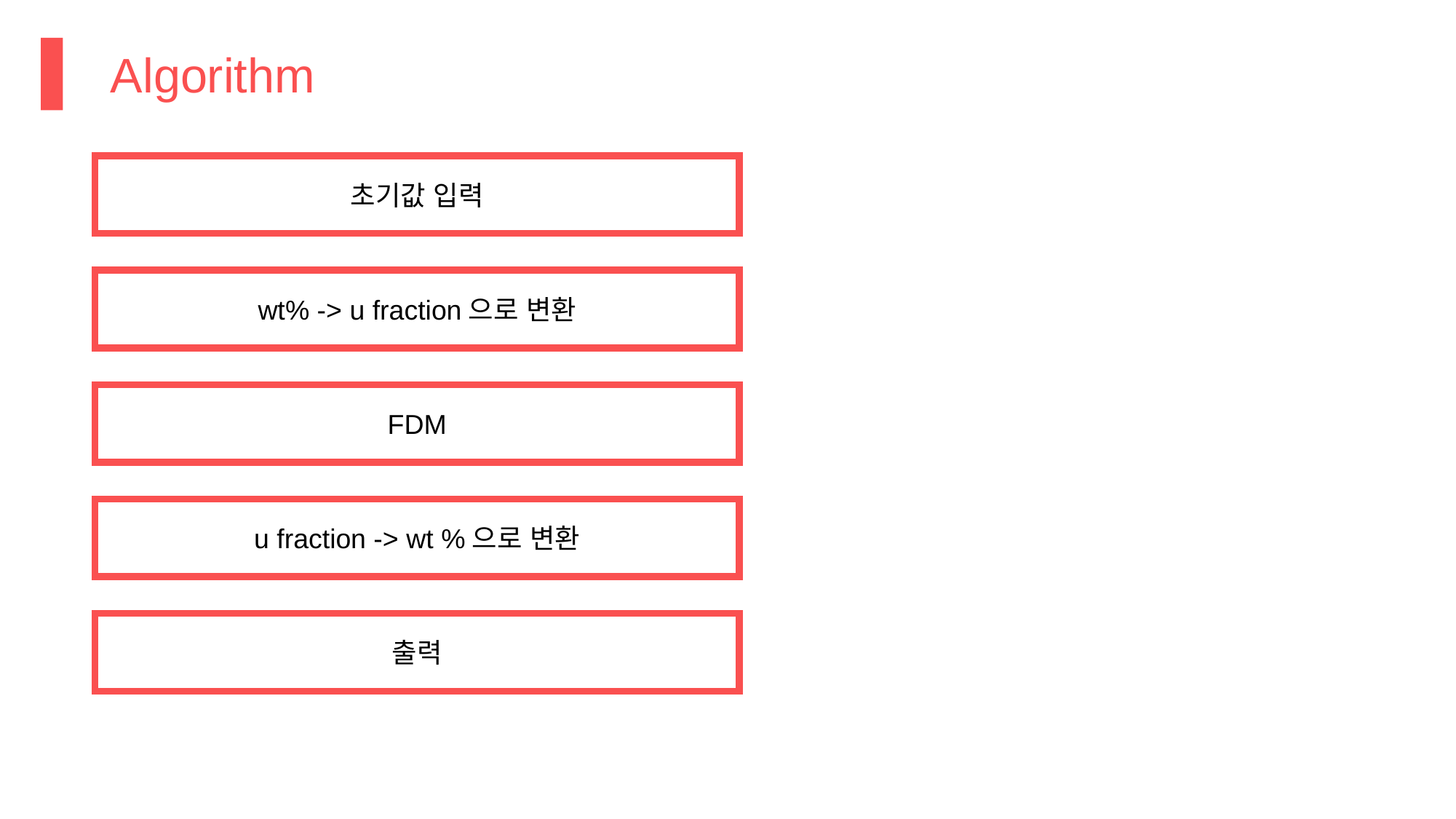

Algorithm
초기값 입력
wt% -> u fraction으로 변환
FDM
u fraction -> wt %으로 변환
출력